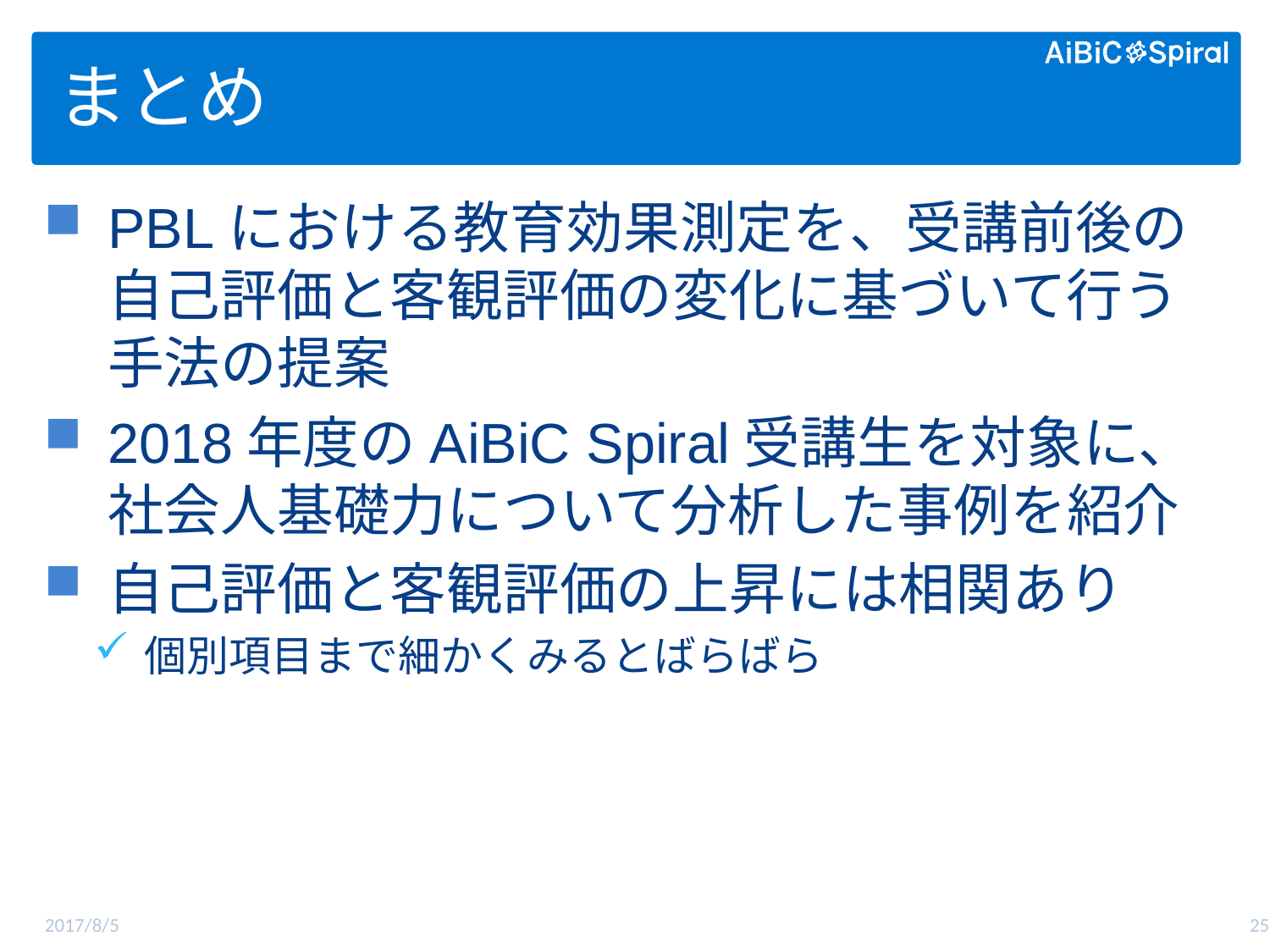

# まとめ
PBLにおける教育効果測定を、受講前後の自己評価と客観評価の変化に基づいて行う手法の提案
2018年度のAiBiC Spiral受講生を対象に、社会人基礎力について分析した事例を紹介
自己評価と客観評価の上昇には相関あり
個別項目まで細かくみるとばらばら